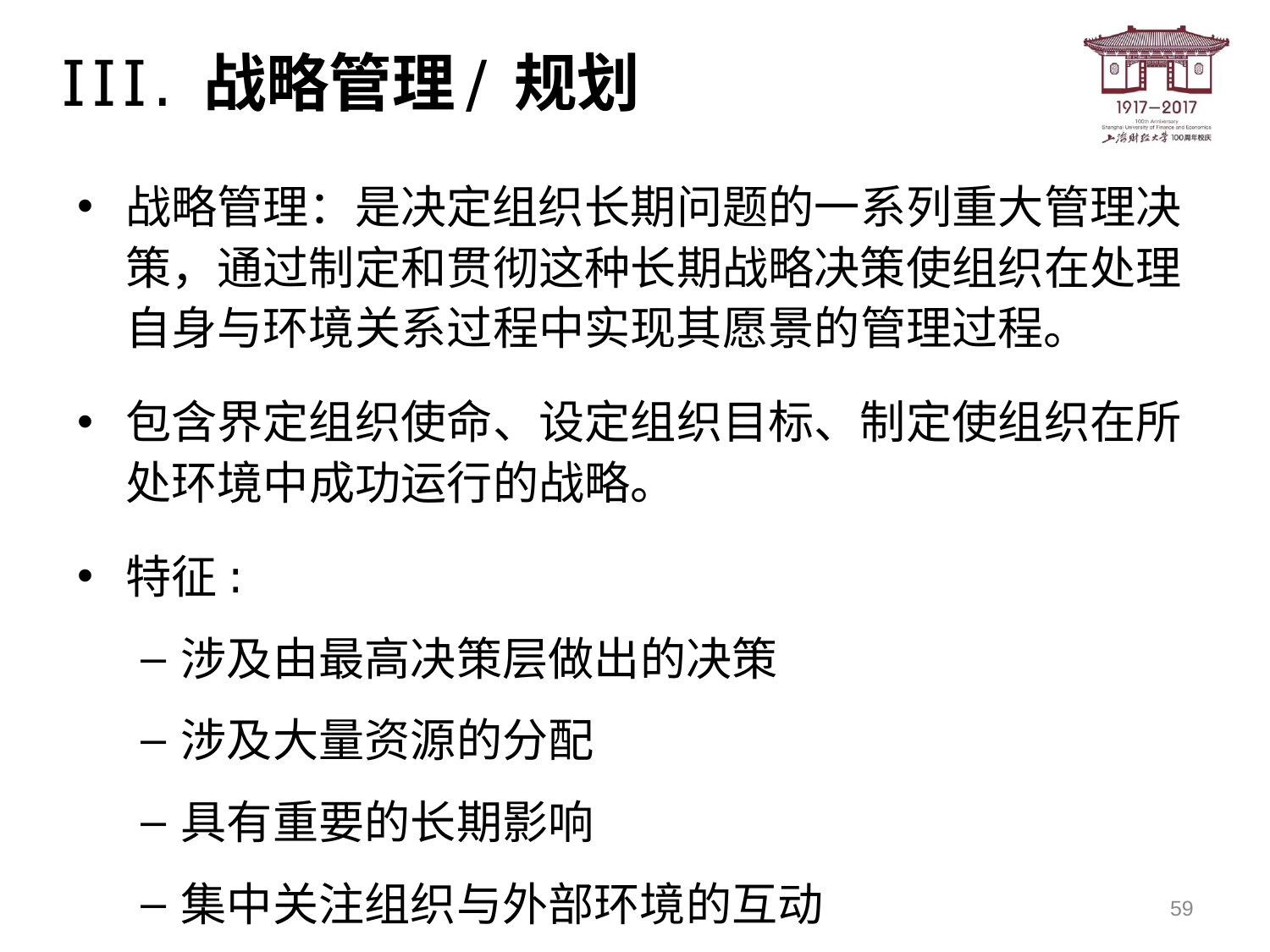

# III. 战略管理/规划
战略管理：是决定组织长期问题的一系列重大管理决策，通过制定和贯彻这种长期战略决策使组织在处理自身与环境关系过程中实现其愿景的管理过程。
包含界定组织使命、设定组织目标、制定使组织在所处环境中成功运行的战略。
特征:
涉及由最高决策层做出的决策
涉及大量资源的分配
具有重要的长期影响
集中关注组织与外部环境的互动
59